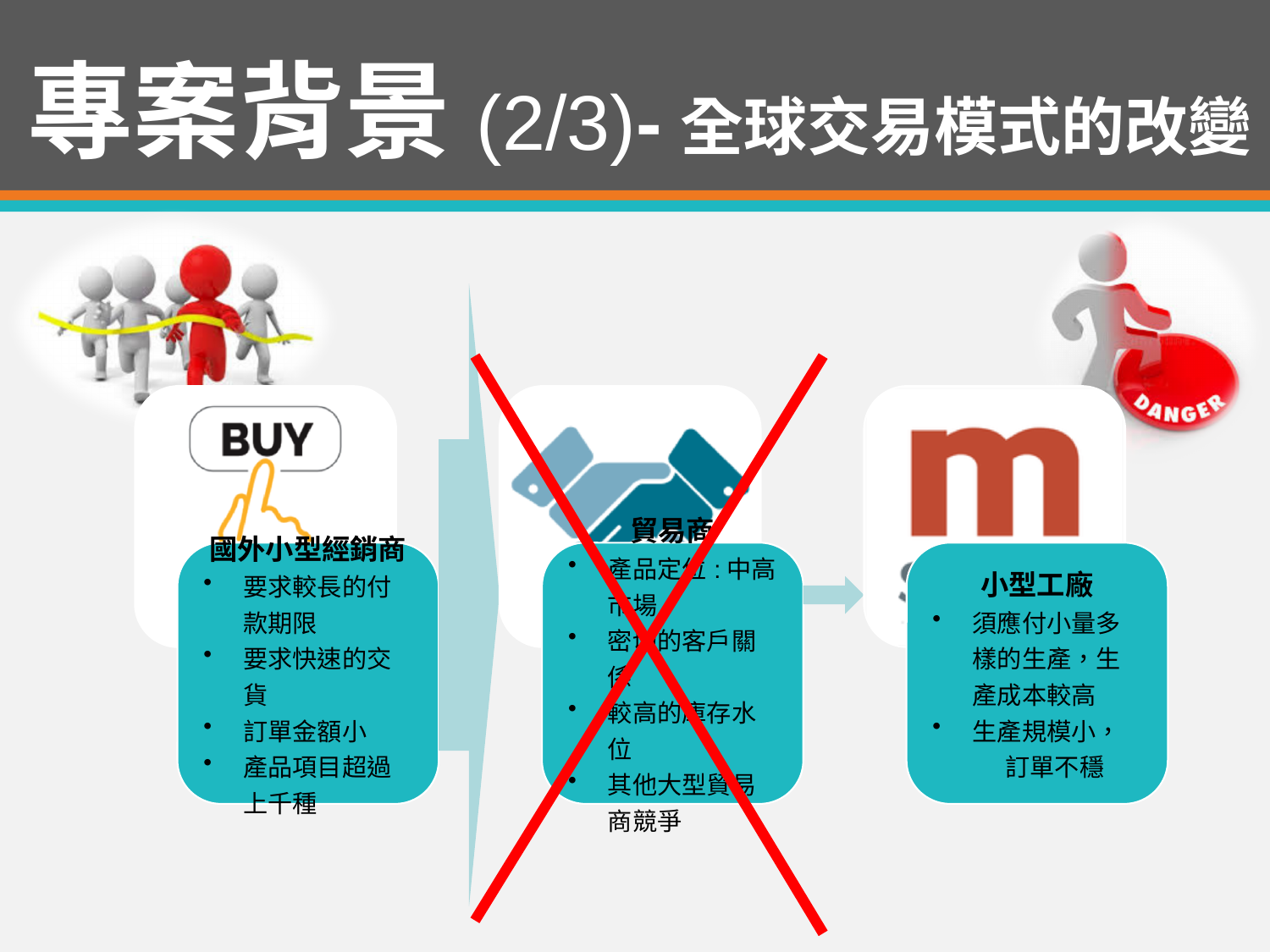

# 專案背景(2/3)-全球交易模式的改變
國外小型經銷商
貿易商
小型工廠
須應付小量多樣的生產，生產成本較高
產品定位:中高市場
密切的客戶關係
較高的庫存水位
生產規模小，          訂單不穩
產品項目超過上千種
訂單金額小
要求快速的交貨
要求較長的付款期限
其他大型貿易商競爭